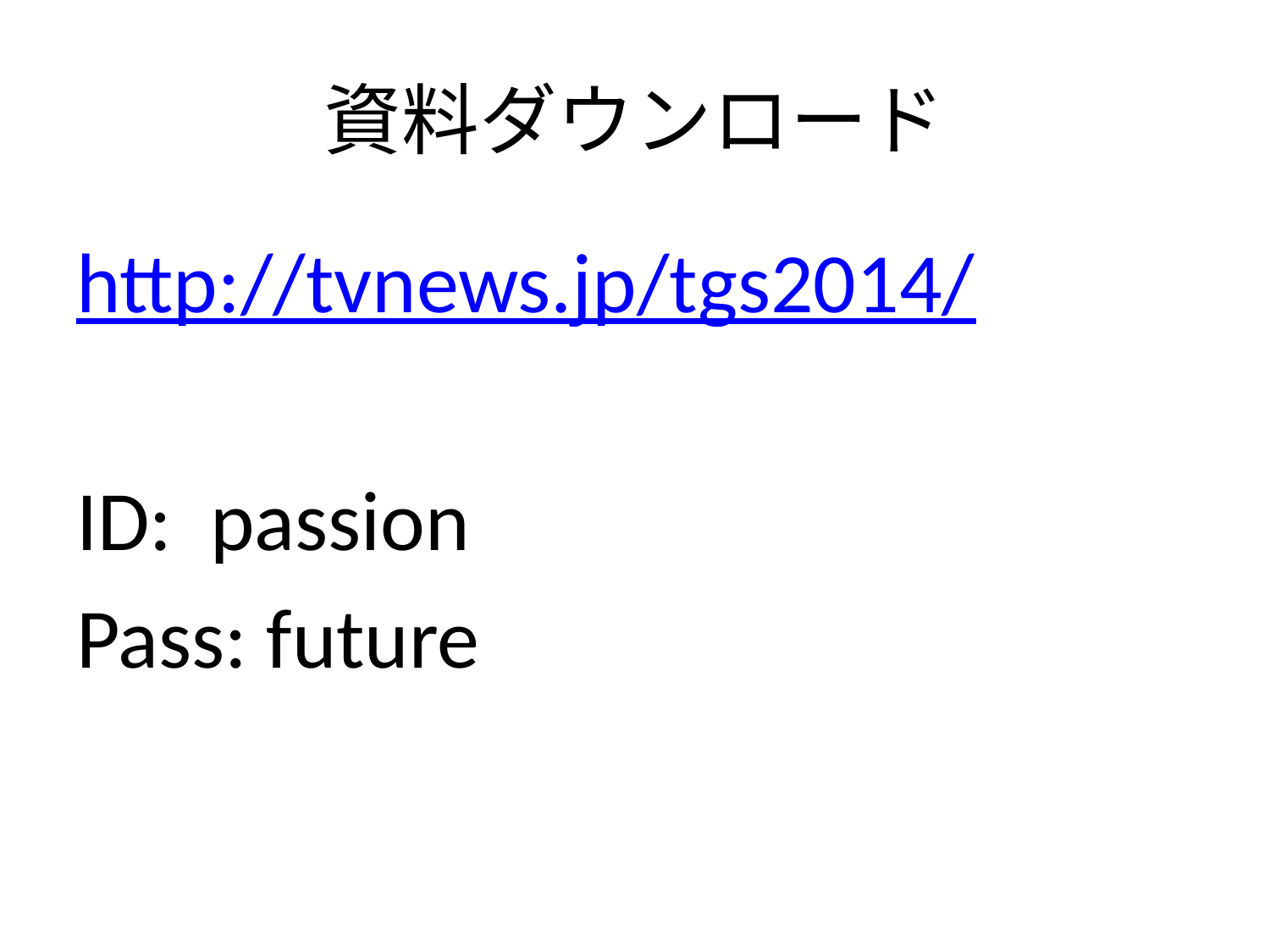

# 資料ダウンロード
http://tvnews.jp/tgs2014/

ID:  passion
Pass: future